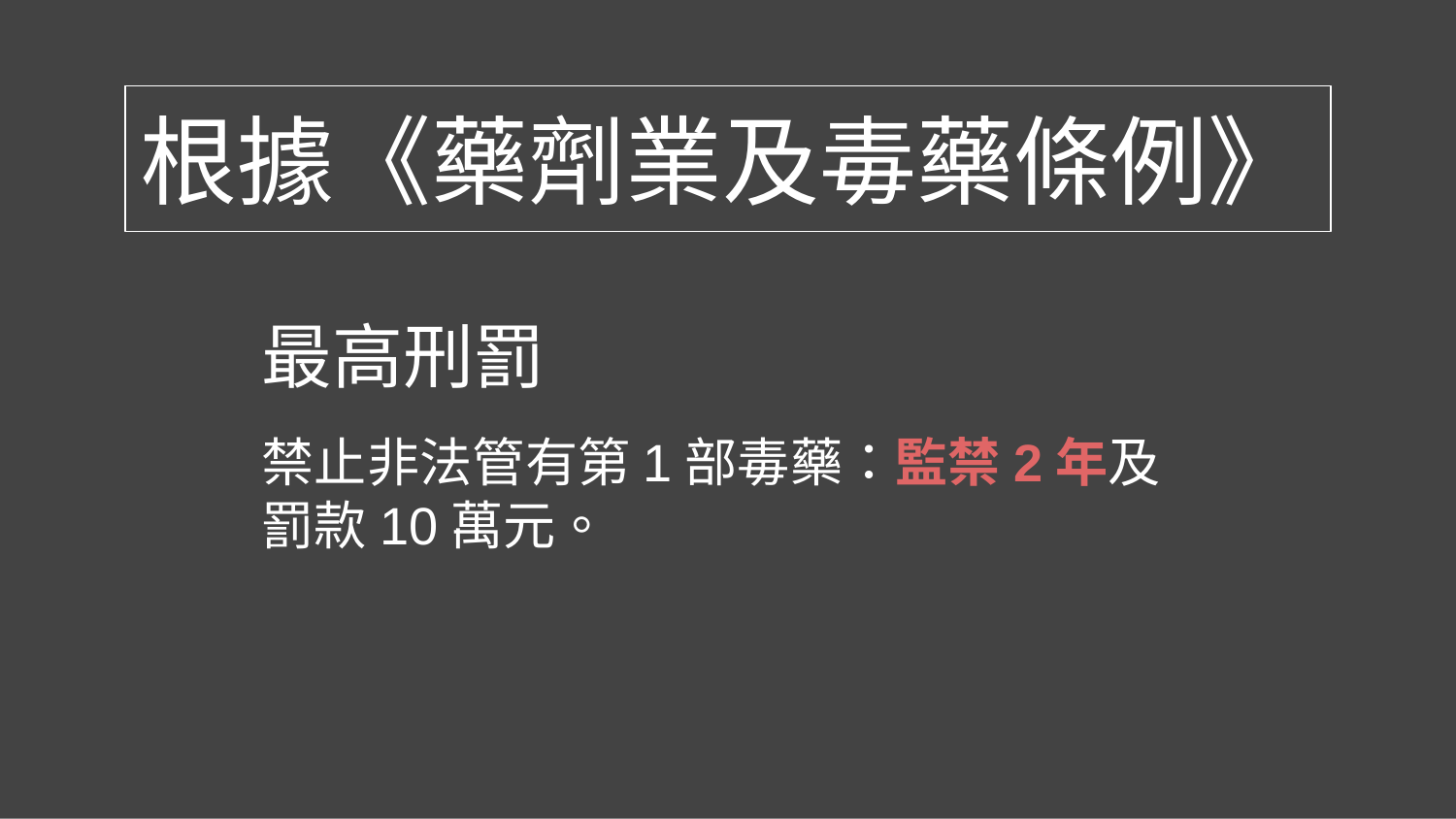

根據《藥劑業及毒藥條例》
最高刑罰
禁止非法管有第1部毒藥：監禁2年及罰款10萬元。